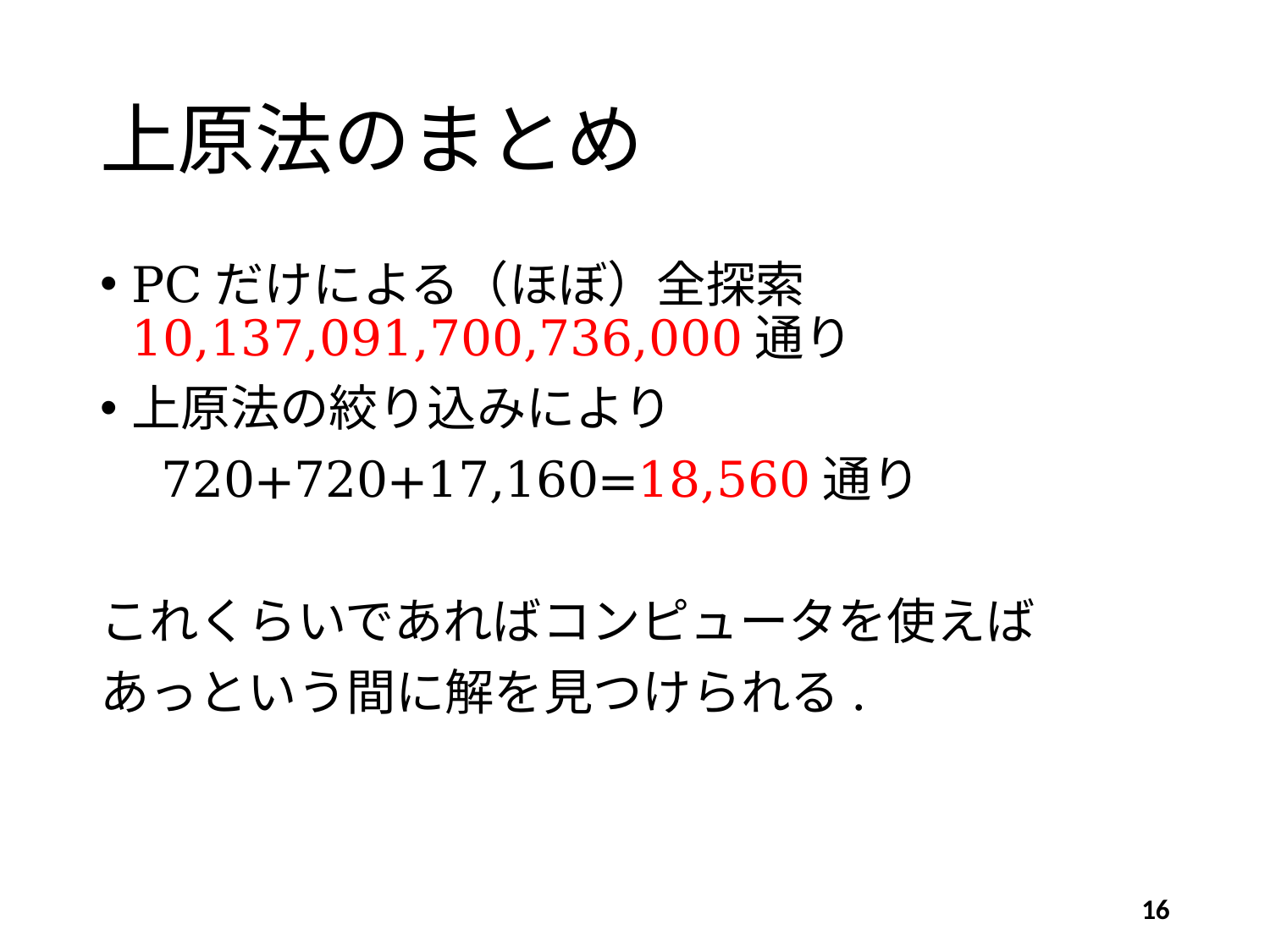

# 上原法のまとめ
PCだけによる（ほぼ）全探索10,137,091,700,736,000通り
上原法の絞り込みにより
　720+720+17,160=18,560通り

これくらいであればコンピュータを使えば
あっという間に解を見つけられる.
16